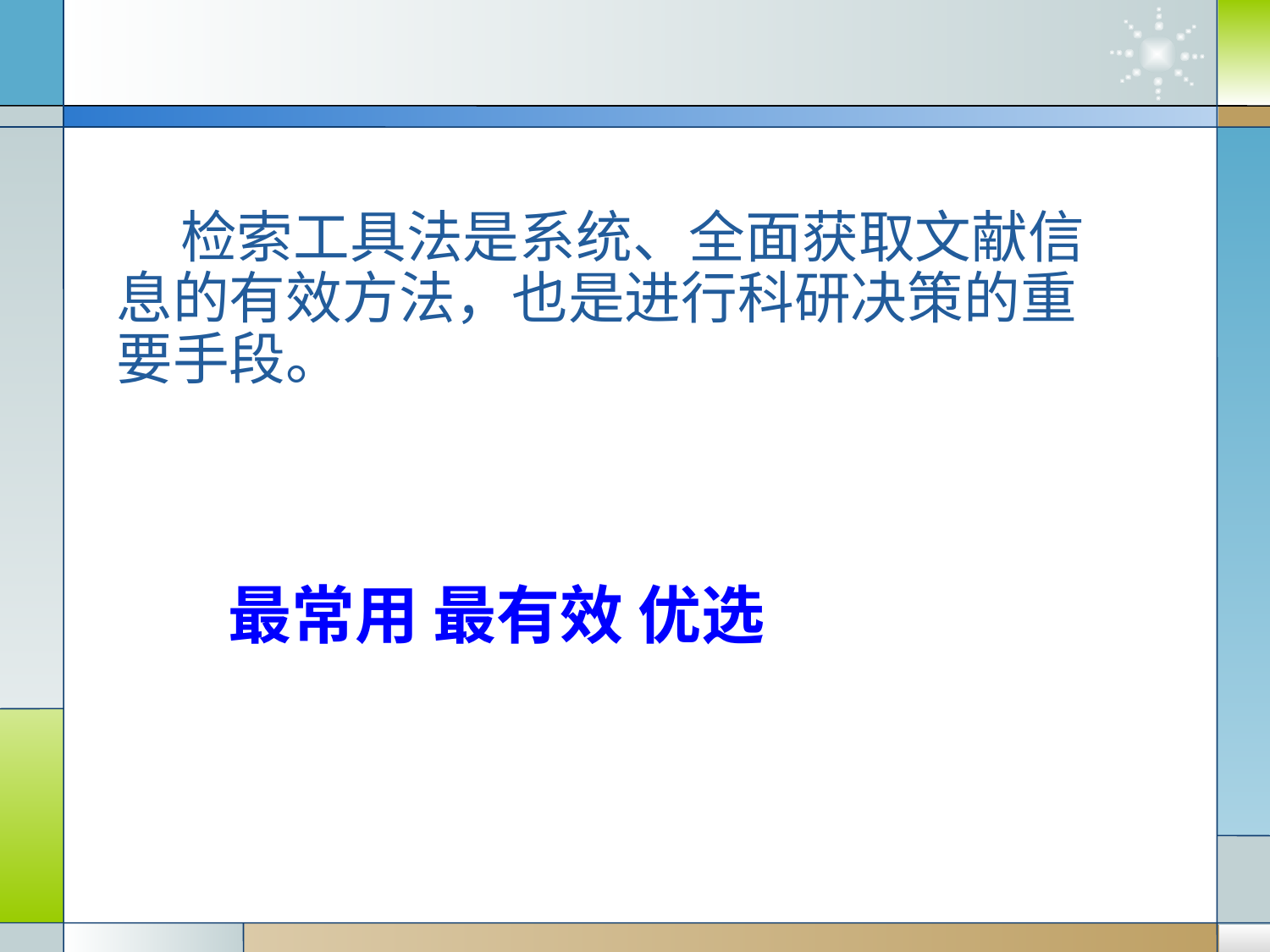

检索工具法是系统、全面获取文献信息的有效方法，也是进行科研决策的重要手段。
最常用 最有效 优选
插卡初始化